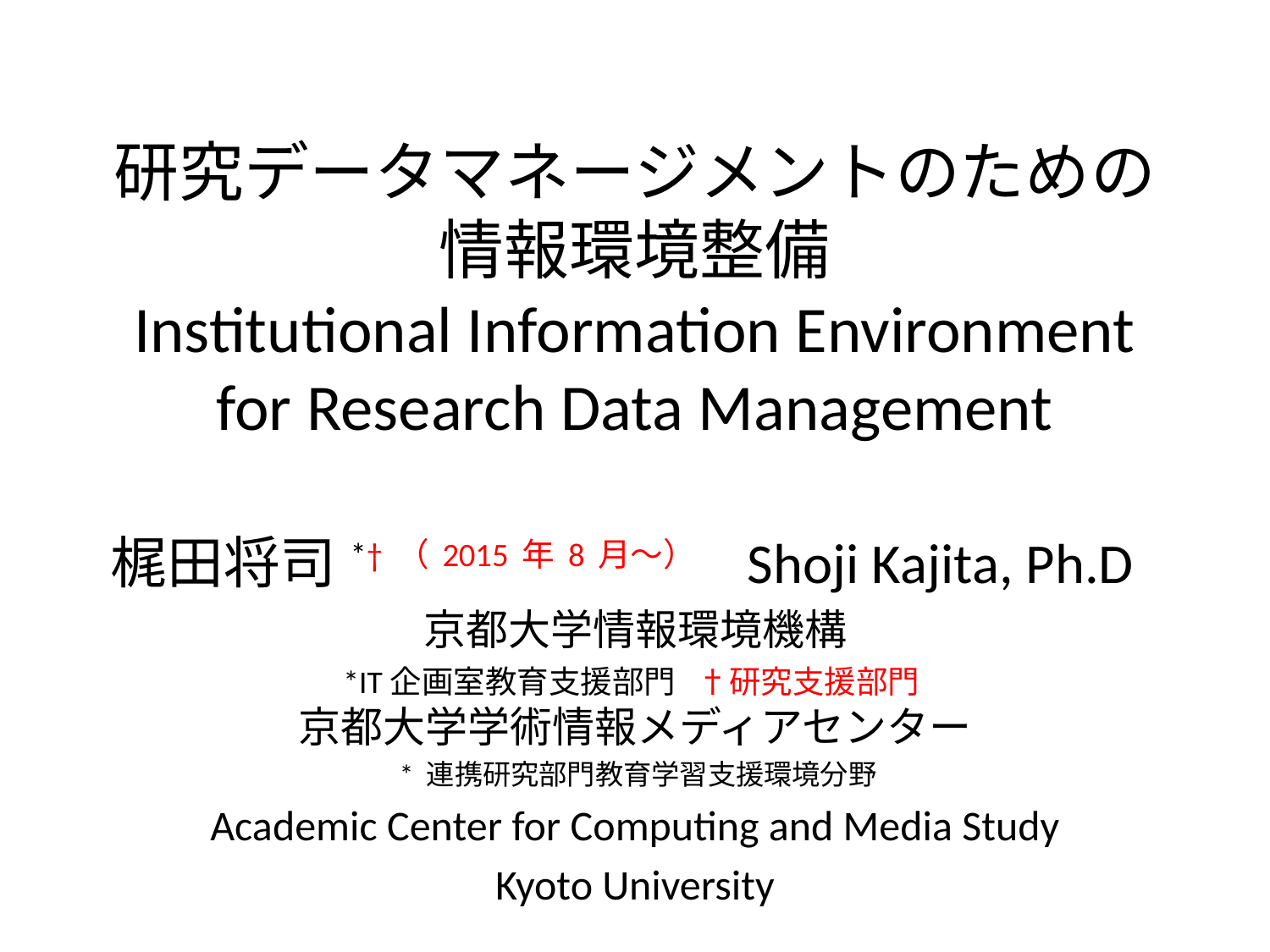

# 研究データマネージメントのための 情報環境整備 Institutional Information Environment for Research Data Management
梶田将司*†（2015年8月〜）   Shoji Kajita, Ph.D
京都大学情報環境機構
*IT企画室教育支援部門   †研究支援部門
京都大学学術情報メディアセンター
 * 連携研究部門教育学習支援環境分野
Academic Center for Computing and Media Study
Kyoto University